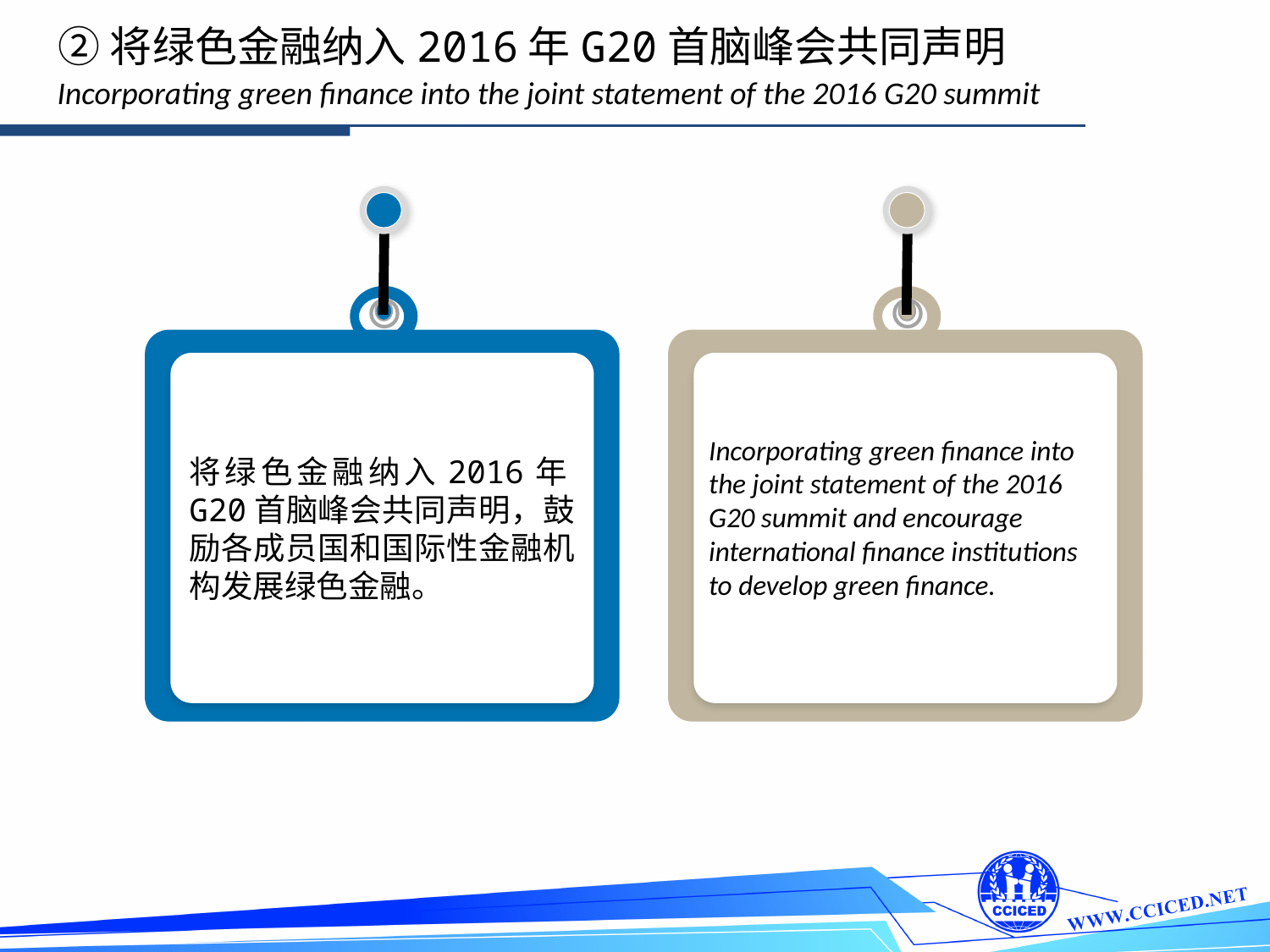

②将绿色金融纳入2016年G20首脑峰会共同声明
Incorporating green finance into the joint statement of the 2016 G20 summit

将绿色金融纳入2016年G20首脑峰会共同声明，鼓励各成员国和国际性金融机构发展绿色金融。

Incorporating green finance into the joint statement of the 2016 G20 summit and encourage international finance institutions to develop green finance.